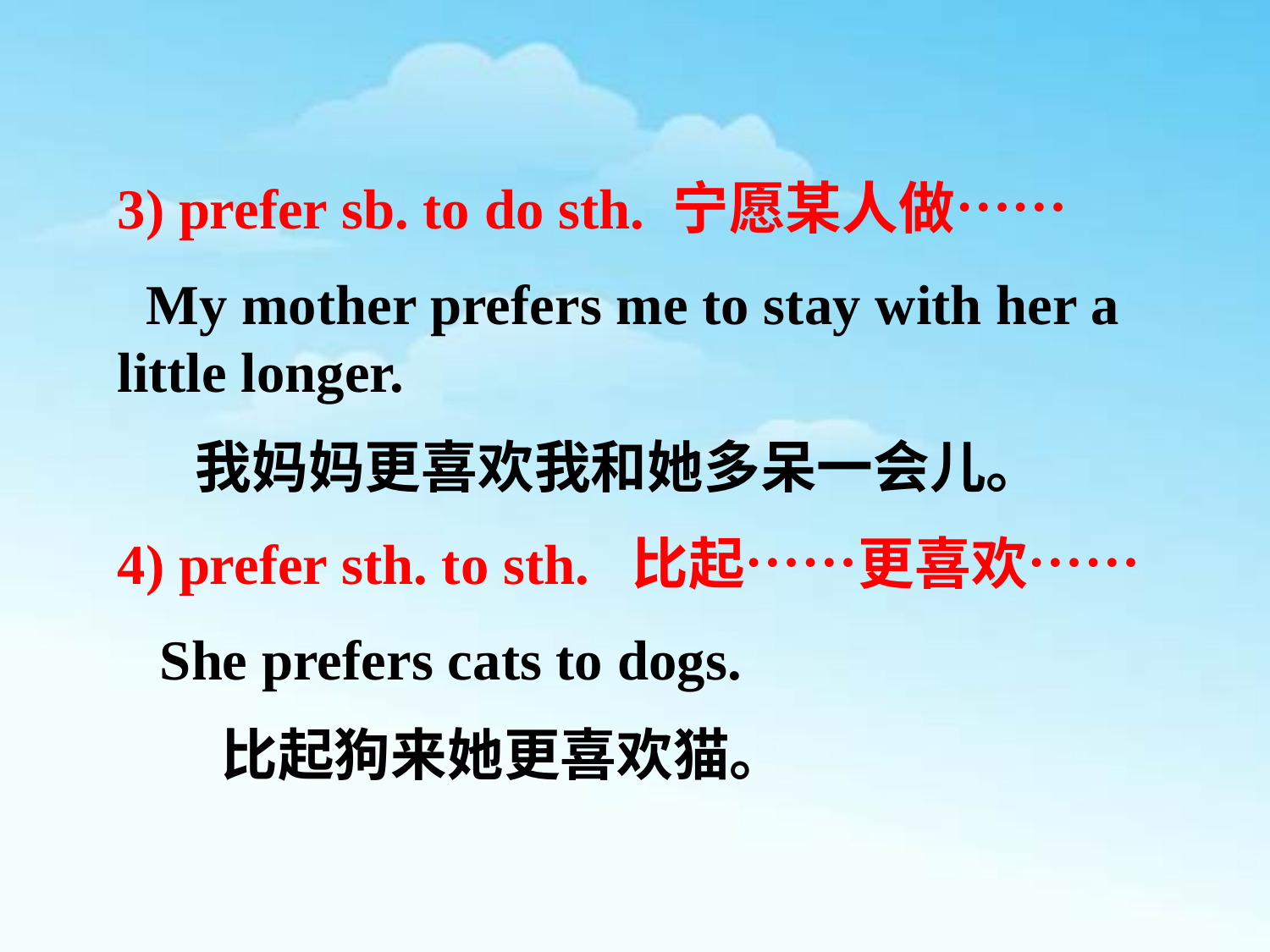

3) prefer sb. to do sth. 宁愿某人做……
  My mother prefers me to stay with her a little longer.
     我妈妈更喜欢我和她多呆一会儿。
4) prefer sth. to sth.  比起……更喜欢……
   She prefers cats to dogs.
       比起狗来她更喜欢猫。